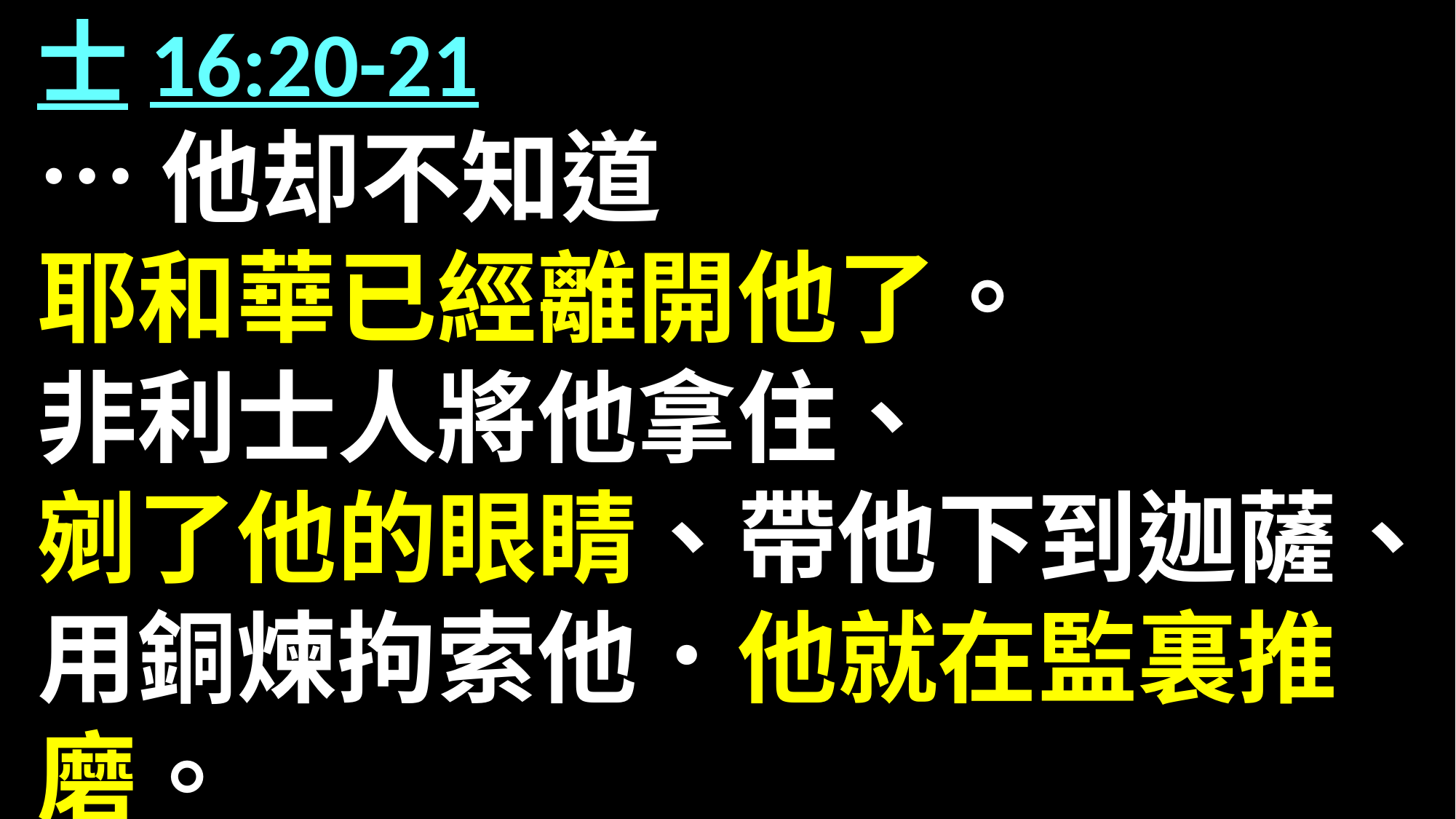

士16:20-21
…他却不知道
耶和華已經離開他了。
非利士人將他拿住、
剜了他的眼睛、帶他下到迦薩、
用銅煉拘索他．他就在監裏推磨。